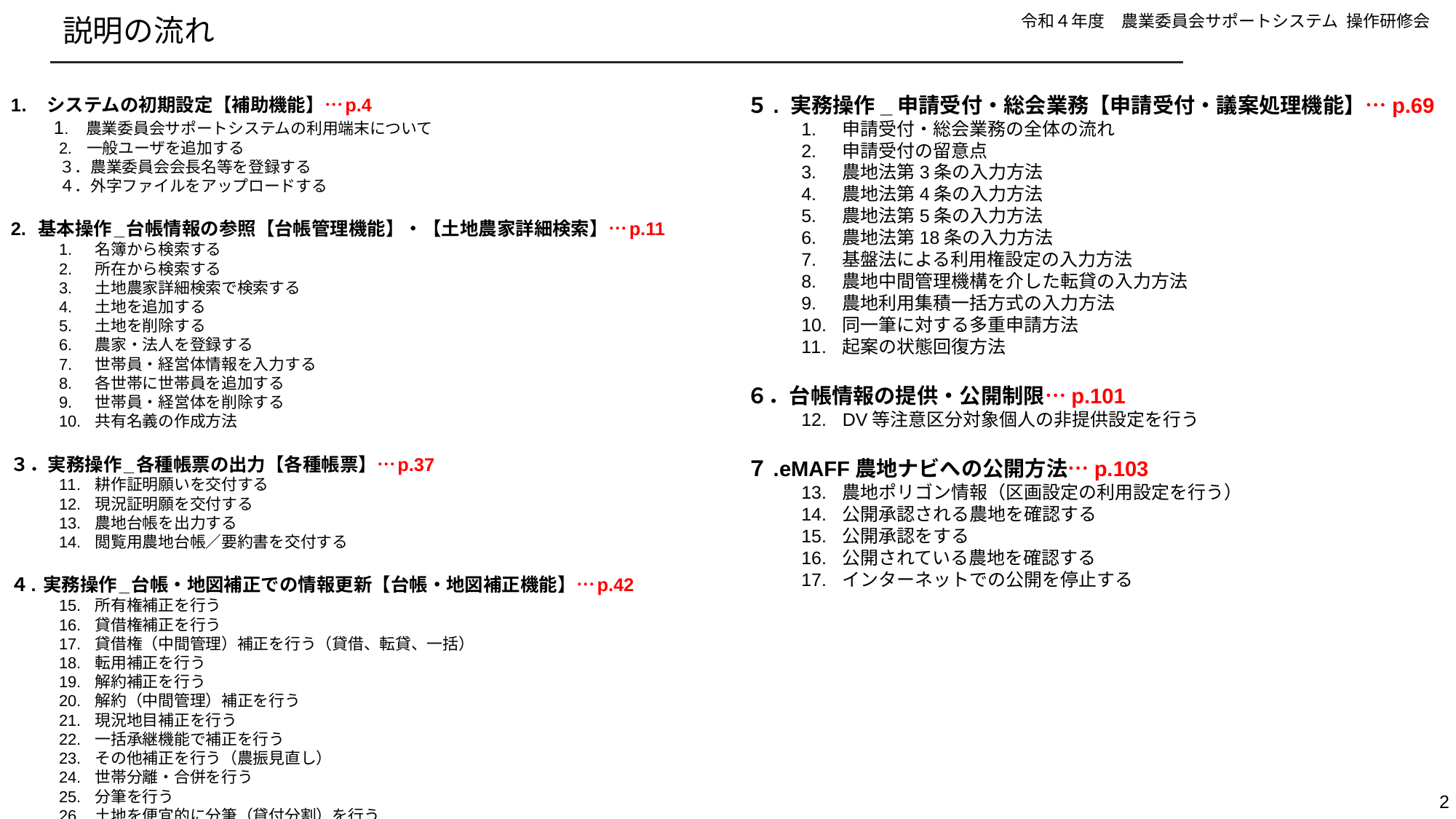

# 説明の流れ
５. 実務操作_申請受付・総会業務【申請受付・議案処理機能】…p.69
申請受付・総会業務の全体の流れ
申請受付の留意点
農地法第3条の入力方法
農地法第4条の入力方法
農地法第5条の入力方法
農地法第18条の入力方法
基盤法による利用権設定の入力方法
農地中間管理機構を介した転貸の入力方法
農地利用集積一括方式の入力方法
同一筆に対する多重申請方法
起案の状態回復方法

６．台帳情報の提供・公開制限…p.101
DV等注意区分対象個人の非提供設定を行う

７.eMAFF農地ナビへの公開方法…p.103
農地ポリゴン情報（区画設定の利用設定を行う）
公開承認される農地を確認する
公開承認をする
公開されている農地を確認する
インターネットでの公開を停止する

システムの初期設定【補助機能】…p.4
     　1.　農業委員会サポートシステムの利用端末について
2.   一般ユーザを追加する
３．農業委員会会長名等を登録する
４．外字ファイルをアップロードする

2.  基本操作_台帳情報の参照【台帳管理機能】・【土地農家詳細検索】…p.11
名簿から検索する
所在から検索する
土地農家詳細検索で検索する
土地を追加する
土地を削除する
農家・法人を登録する
世帯員・経営体情報を入力する
各世帯に世帯員を追加する
世帯員・経営体を削除する
共有名義の作成方法

３．実務操作_各種帳票の出力【各種帳票】…p.37
耕作証明願いを交付する
現況証明願を交付する
農地台帳を出力する
閲覧用農地台帳／要約書を交付する

４. 実務操作_台帳・地図補正での情報更新【台帳・地図補正機能】…p.42
所有権補正を行う
貸借権補正を行う
貸借権（中間管理）補正を行う（貸借、転貸、一括）
転用補正を行う
解約補正を行う
解約（中間管理）補正を行う
現況地目補正を行う
一括承継機能で補正を行う
その他補正を行う（農振見直し）
世帯分離・合併を行う
分筆を行う
土地を便宜的に分筆（貸付分割）を行う
土地の削除を行う